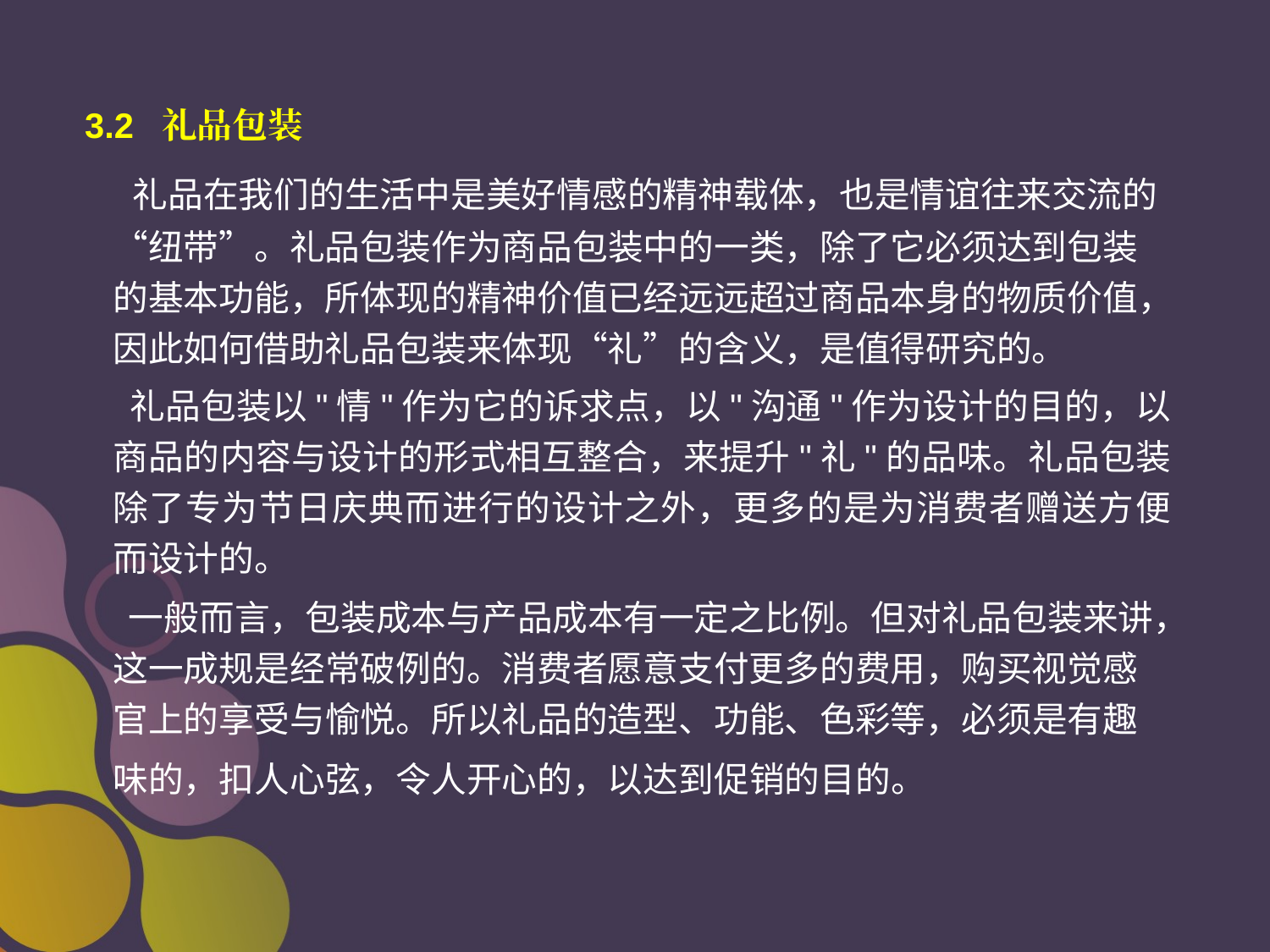

3.2  礼品包装
      礼品在我们的生活中是美好情感的精神载体，也是情谊往来交流的“纽带”。礼品包装作为商品包装中的一类，除了它必须达到包装的基本功能，所体现的精神价值已经远远超过商品本身的物质价值，因此如何借助礼品包装来体现“礼”的含义，是值得研究的。
       礼品包装以"情"作为它的诉求点，以"沟通"作为设计的目的，以商品的内容与设计的形式相互整合，来提升"礼"的品味。礼品包装除了专为节日庆典而进行的设计之外，更多的是为消费者赠送方便而设计的。
       一般而言，包装成本与产品成本有一定之比例。但对礼品包装来讲，这一成规是经常破例的。消费者愿意支付更多的费用，购买视觉感官上的享受与愉悦。所以礼品的造型、功能、色彩等，必须是有趣味的，扣人心弦，令人开心的，以达到促销的目的。